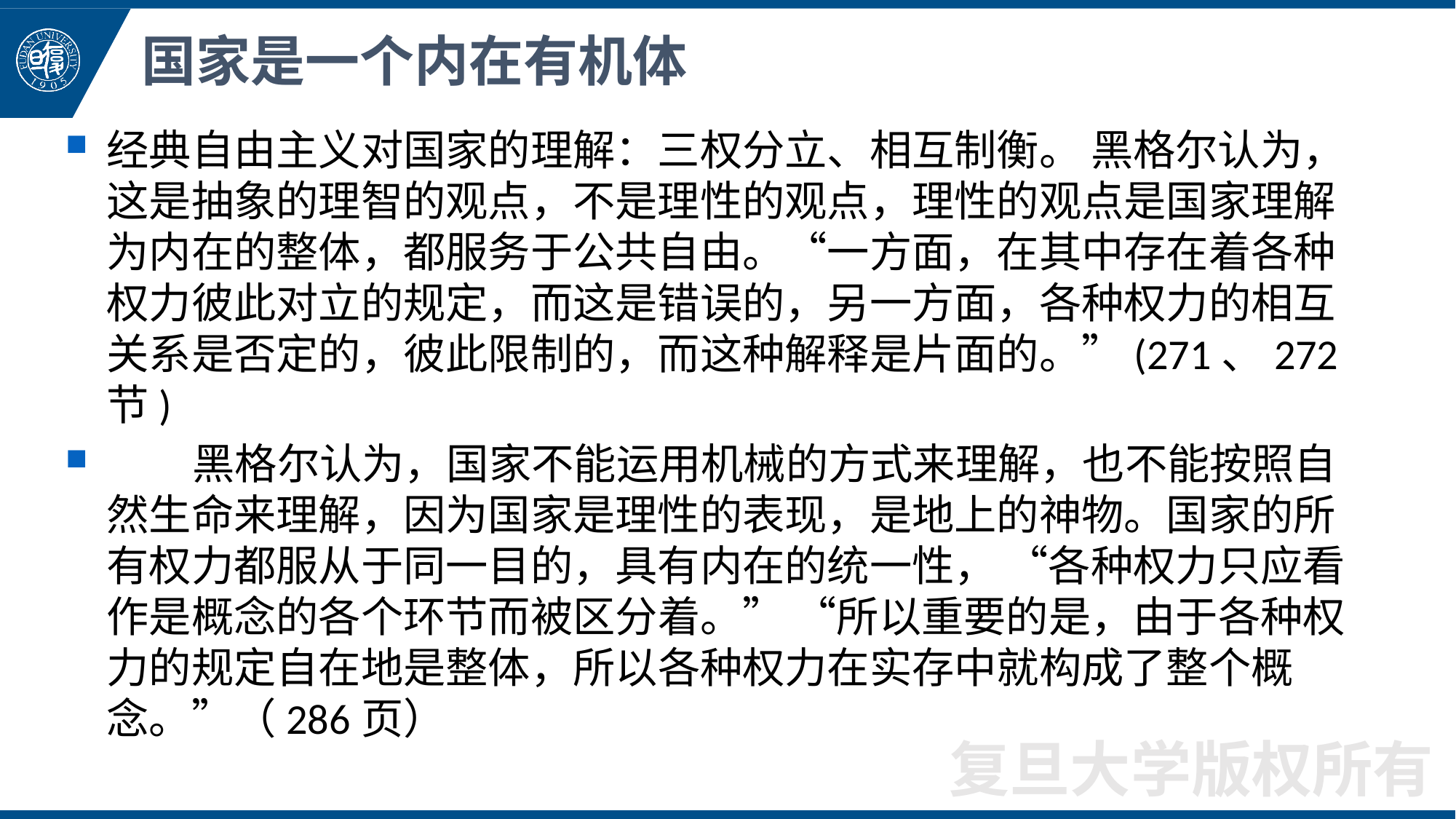

# 国家是一个内在有机体
经典自由主义对国家的理解：三权分立、相互制衡。 黑格尔认为，这是抽象的理智的观点，不是理性的观点，理性的观点是国家理解为内在的整体，都服务于公共自由。“一方面，在其中存在着各种权力彼此对立的规定，而这是错误的，另一方面，各种权力的相互关系是否定的，彼此限制的，而这种解释是片面的。”(271、272节)
        黑格尔认为，国家不能运用机械的方式来理解，也不能按照自然生命来理解，因为国家是理性的表现，是地上的神物。国家的所有权力都服从于同一目的，具有内在的统一性， “各种权力只应看作是概念的各个环节而被区分着。” “所以重要的是，由于各种权力的规定自在地是整体，所以各种权力在实存中就构成了整个概念。”（286页）